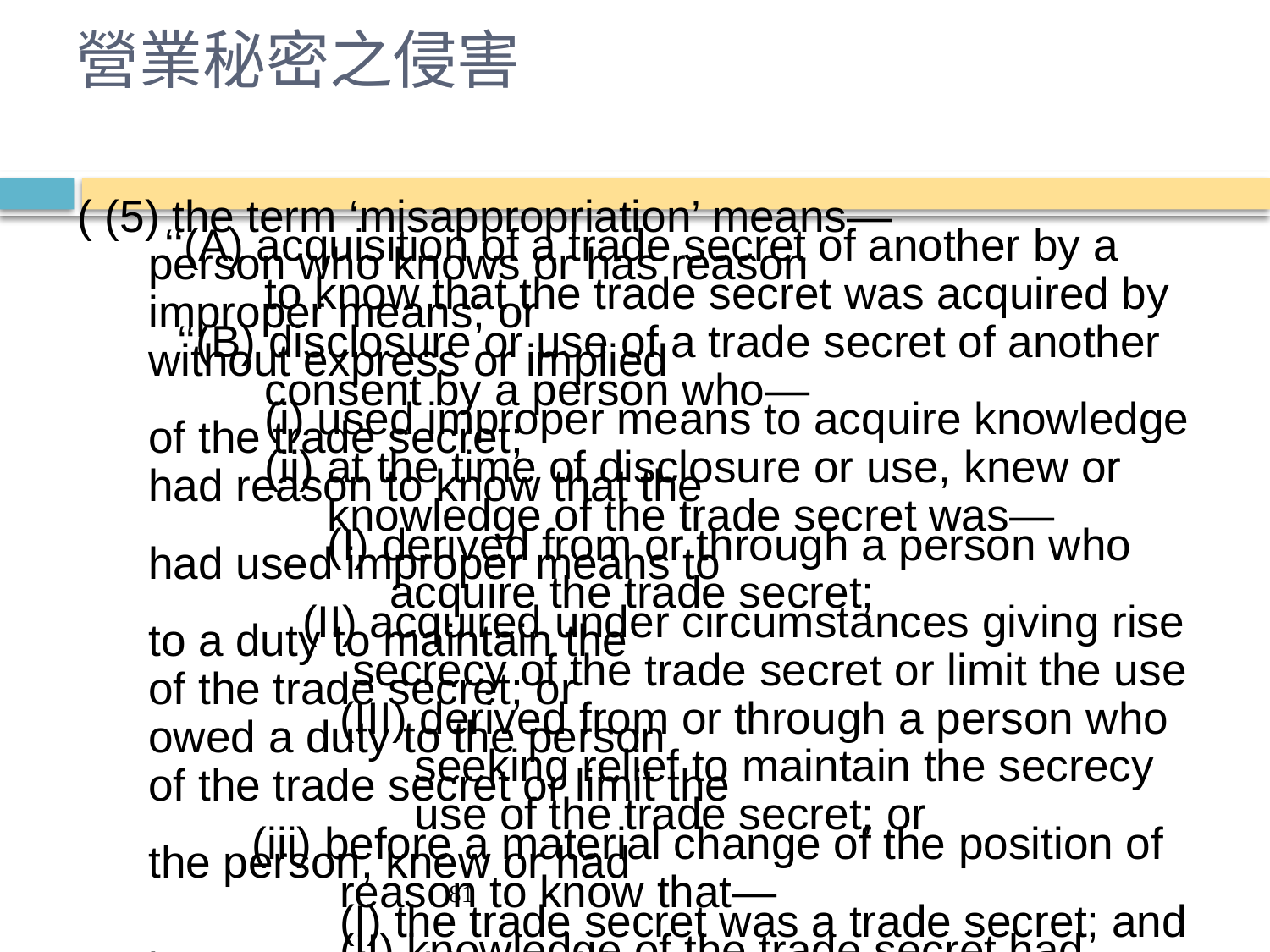

# 營業秘密之侵害
( (5) the term ‘misappropriation’ means—
       ‘‘(A) acquisition of a trade secret of another by a person who knows or has reason
               to know that the trade secret was acquired by improper means; or
        ‘‘(B) disclosure or use of a trade secret of another without express or implied
               consent by a person who—
               (i) used improper means to acquire knowledge of the trade secret;
               (ii) at the time of disclosure or use, knew or had reason to know that the
                    knowledge of the trade secret was—
                    (I) derived from or through a person who had used improper means to
                         acquire the trade secret;
                  (II) acquired under circumstances giving rise to a duty to maintain the
                      secrecy of the trade secret or limit the use of the trade secret; or
                     (III) derived from or through a person who owed a duty to the person
                           seeking relief to maintain the secrecy of the trade secret or limit the
                           use of the trade secret; or
              (iii) before a material change of the position of the person, knew or had
                     reason to know that—
                     (I) the trade secret was a trade secret; and
                     (II) knowledge of the trade secret had been acquired by accident or
                           mistake;

81